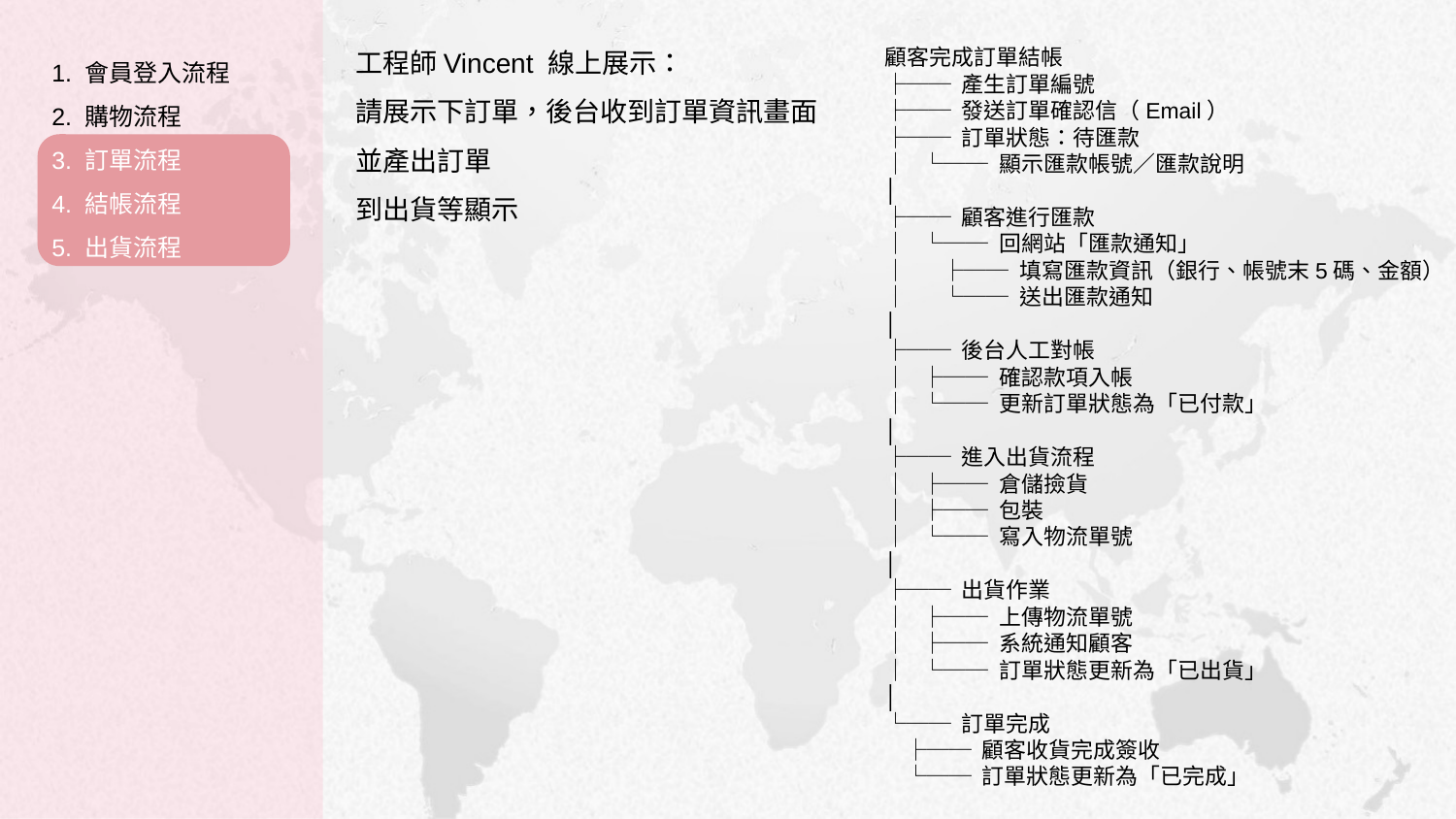

工程師Vincent 線上展示：
請展示下訂單，後台收到訂單資訊畫面
並產出訂單
到出貨等顯示
1. 會員登入流程
2. 購物流程
3. 訂單流程
4. 結帳流程
5. 出貨流程
顧客完成訂單結帳
├── 產生訂單編號
├── 發送訂單確認信（Email）
├── 訂單狀態：待匯款
│   └── 顯示匯款帳號／匯款說明
│
├── 顧客進行匯款
│   └── 回網站「匯款通知」
│       ├── 填寫匯款資訊（銀行、帳號末5碼、金額）
│       └── 送出匯款通知
│
├── 後台人工對帳
│   ├── 確認款項入帳
│   └── 更新訂單狀態為「已付款」
│
├── 進入出貨流程
│   ├── 倉儲撿貨
│   ├── 包裝
│   └── 寫入物流單號
│
├── 出貨作業
│   ├── 上傳物流單號
│   ├── 系統通知顧客
│   └── 訂單狀態更新為「已出貨」
│
└── 訂單完成
    ├── 顧客收貨完成簽收
    └── 訂單狀態更新為「已完成」